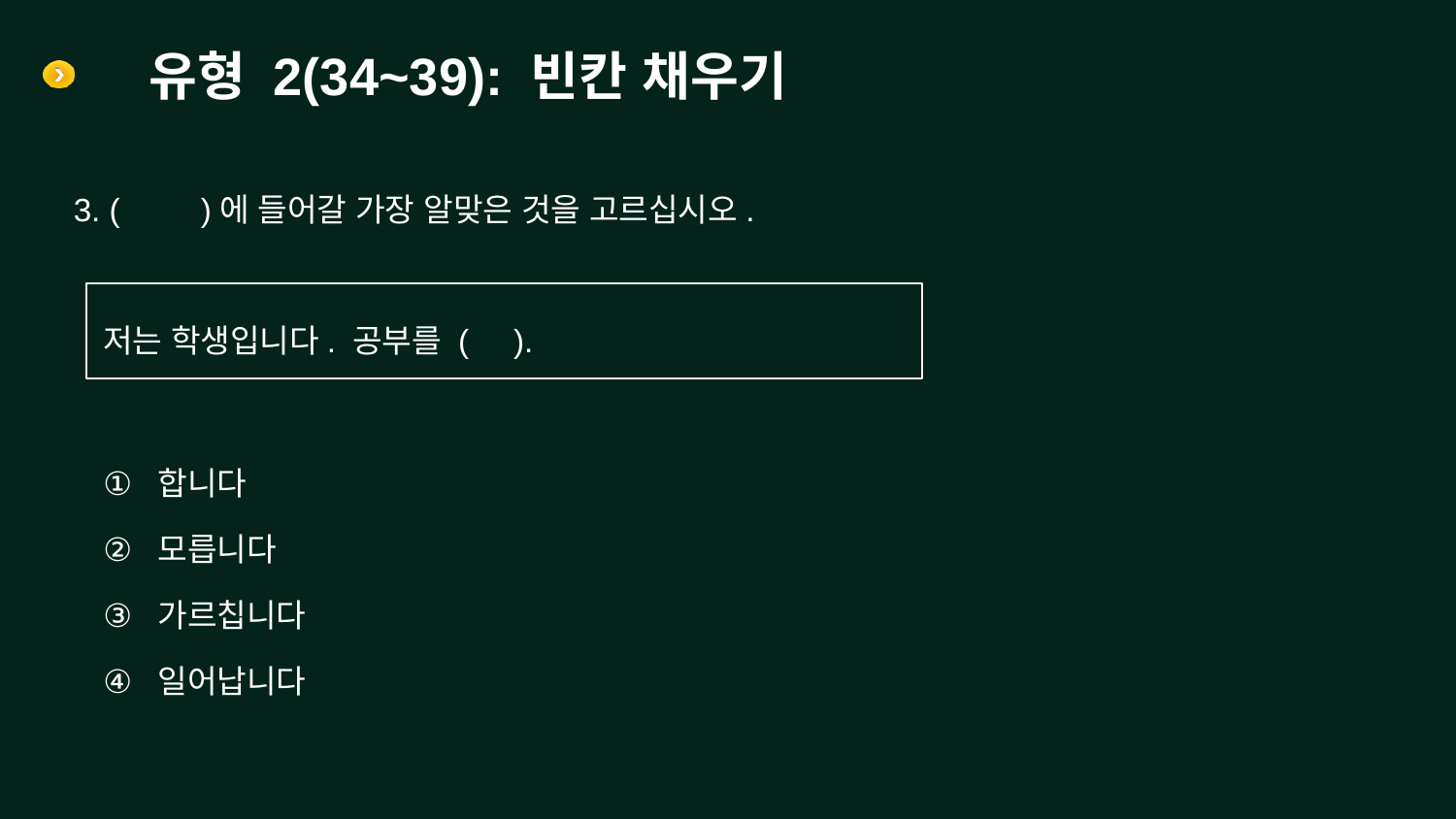

# 유형 2(34~39): 빈칸 채우기
3. (         )에 들어갈 가장 알맞은 것을 고르십시오.
저는 학생입니다. 공부를 (     ).
합니다
모릅니다
가르칩니다
일어납니다